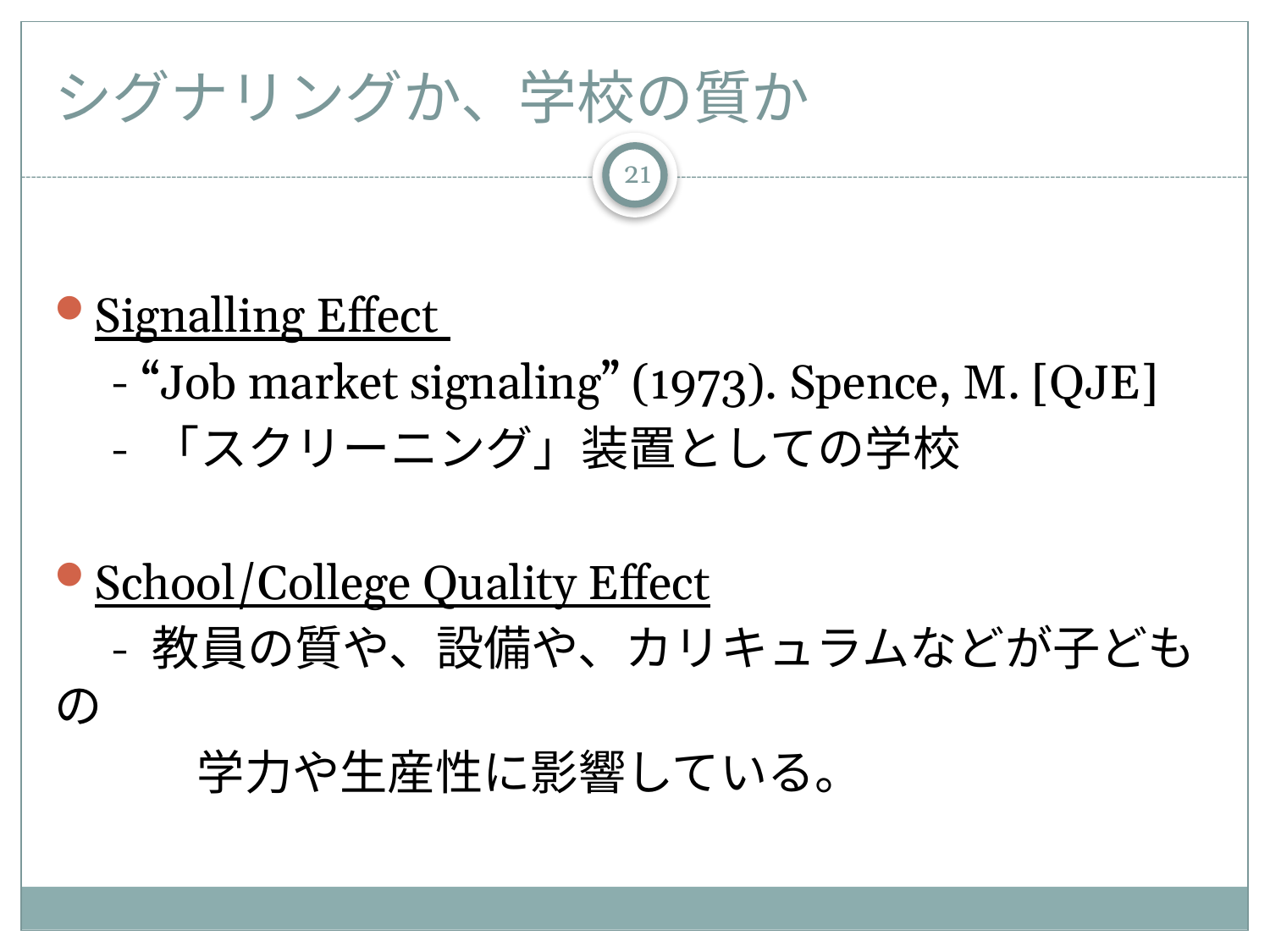

# シグナリングか、学校の質か
21

Signalling Effect
     - “Job market signaling” (1973). Spence, M. [QJE]
     - 「スクリーニング」装置としての学校

School/College Quality Effect
     - 教員の質や、設備や、カリキュラムなどが子どもの
　　　学力や生産性に影響している。